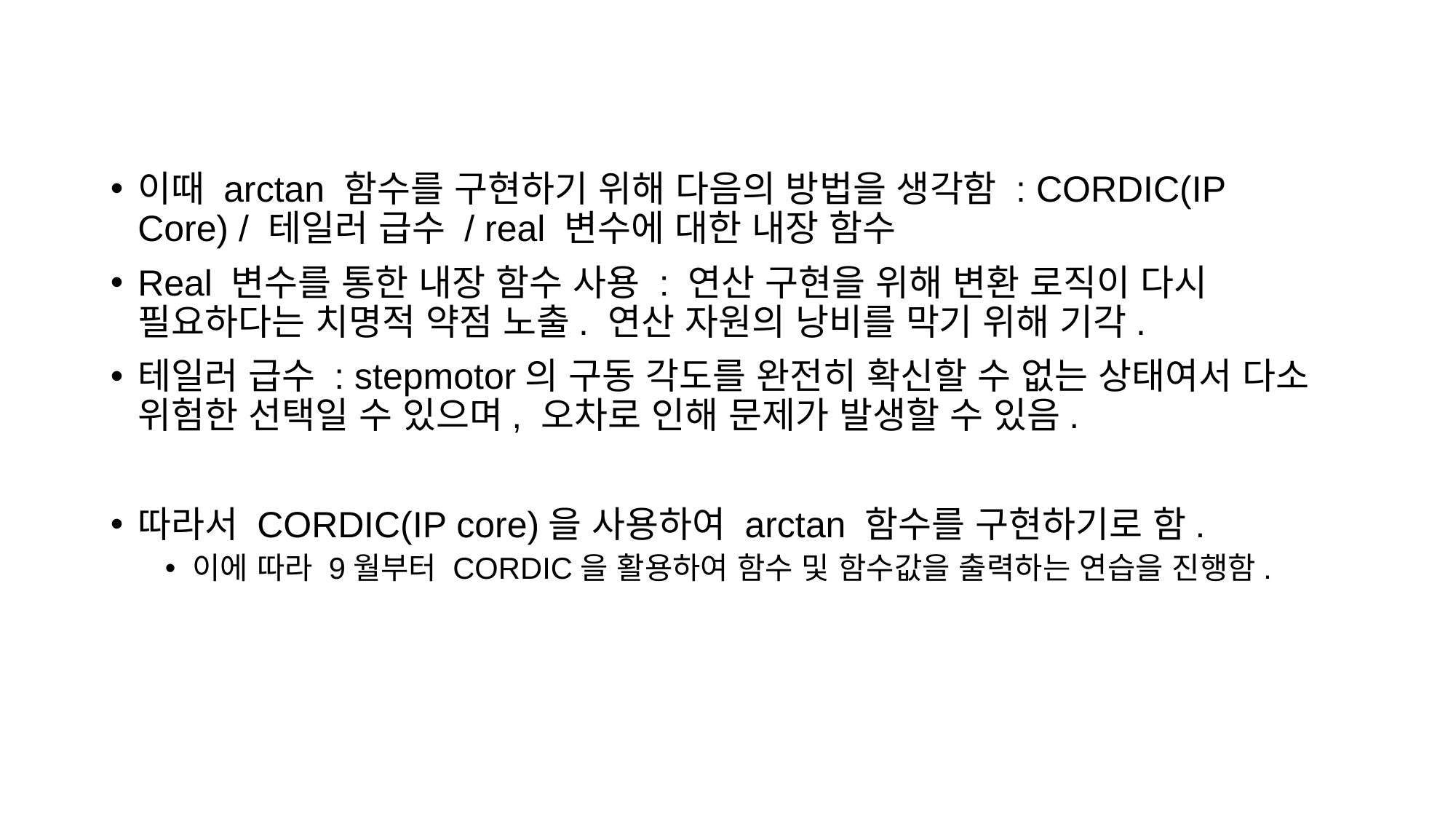

이때 arctan 함수를 구현하기 위해 다음의 방법을 생각함 : CORDIC(IP Core) / 테일러 급수 / real 변수에 대한 내장 함수
Real 변수를 통한 내장 함수 사용 : 연산 구현을 위해 변환 로직이 다시 필요하다는 치명적 약점 노출. 연산 자원의 낭비를 막기 위해 기각.
테일러 급수 : stepmotor의 구동 각도를 완전히 확신할 수 없는 상태여서 다소 위험한 선택일 수 있으며, 오차로 인해 문제가 발생할 수 있음.

따라서 CORDIC(IP core)을 사용하여 arctan 함수를 구현하기로 함.
이에 따라 9월부터 CORDIC을 활용하여 함수 및 함수값을 출력하는 연습을 진행함.